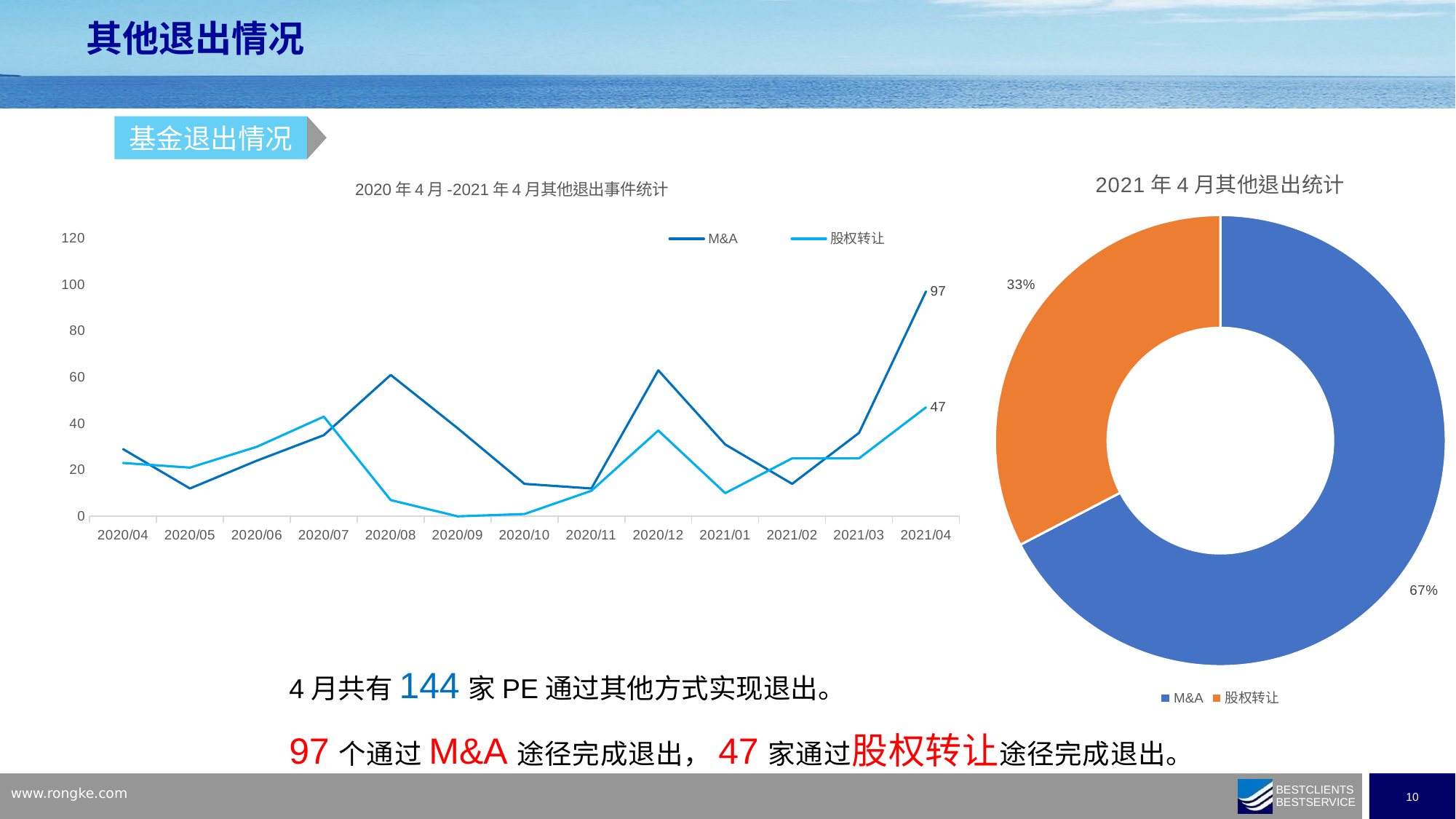

其他退出情况
基金退出情况

### Chart: 2021年4月其他退出统计

| Category |  |
|---|---|
| M&A | 97.0 |
| 股权转让 | 47.0 |

### Chart: 2020年4月-2021年4月其他退出事件统计

| Category | M&A | 股权转让 |
|---|---|---|
| 43951 | 29.0 | 23.0 |
| 43982 | 12.0 | 21.0 |
| 44012 | 24.0 | 30.0 |
| 44043 | 35.0 | 43.0 |
| 44074 | 61.0 | 7.0 |
| 44104 | 38.0 | 0.0 |
| 44135 | 14.0 | 1.0 |
| 44165 | 12.0 | 11.0 |
| 44196 | 63.0 | 37.0 |
| 44227 | 31.0 | 10.0 |
| 44255 | 14.0 | 25.0 |
| 44286 | 36.0 | 25.0 |
| 44287 | 97.0 | 47.0 |
4月共有144家PE通过其他方式实现退出。
97个通过M&A途径完成退出，47家通过股权转让途径完成退出。